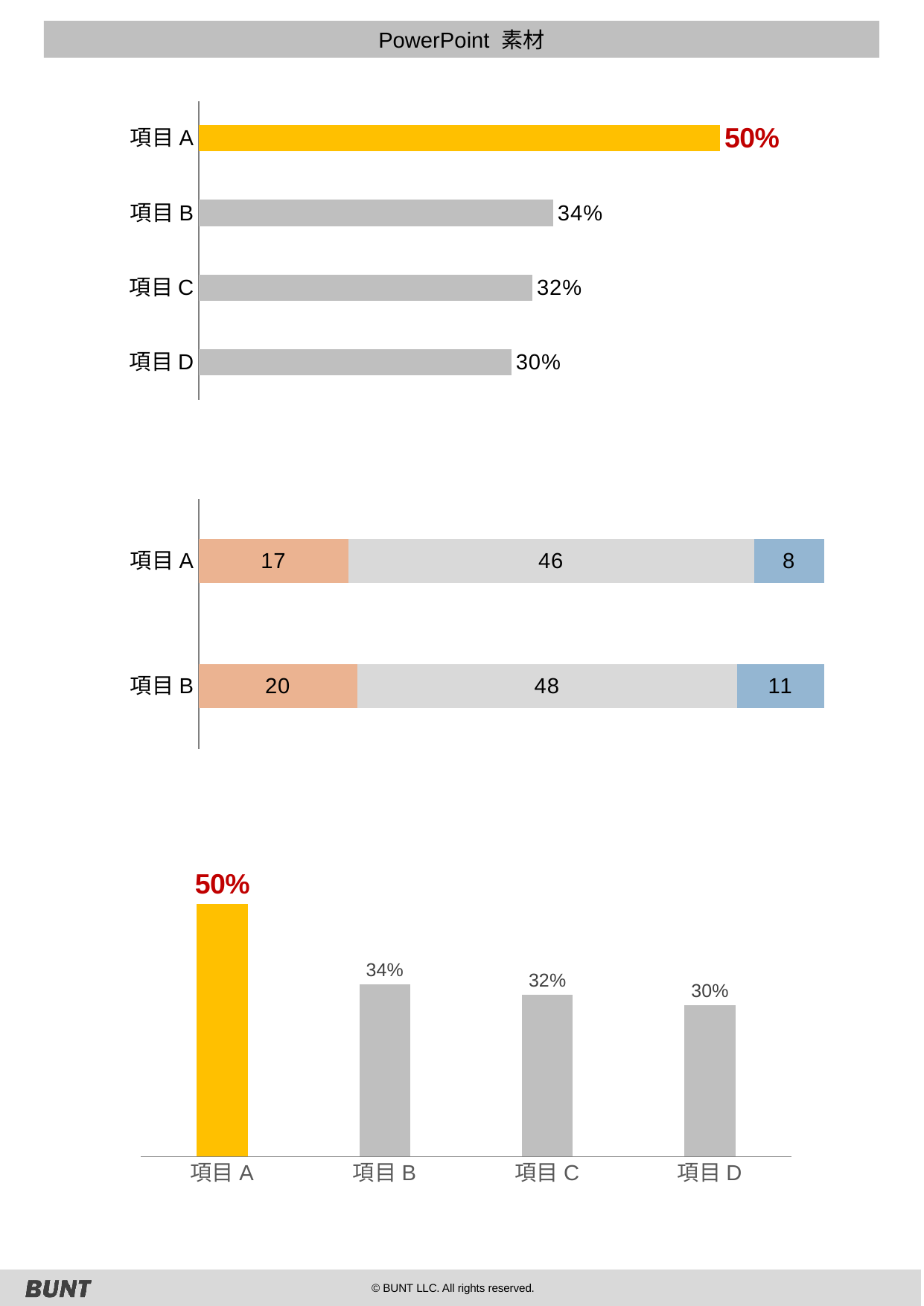

PowerPoint 素材

### Chart

| Category | 列2 |
|---|---|
| 項目A | 0.5 |
| 項目B | 0.34 |
| 項目C | 0.32 |
| 項目D | 0.3 |

### Chart

| Category | 列2 | 列3 | 列4 |
|---|---|---|---|
| 項目A | 17.0 | 46.0 | 8.0 |
| 項目B | 20.0 | 48.0 | 11.0 |

### Chart

| Category | 系列 1 |
|---|---|
| 項目A | 0.5 |
| 項目B | 0.34 |
| 項目C | 0.32 |
| 項目D | 0.3 |